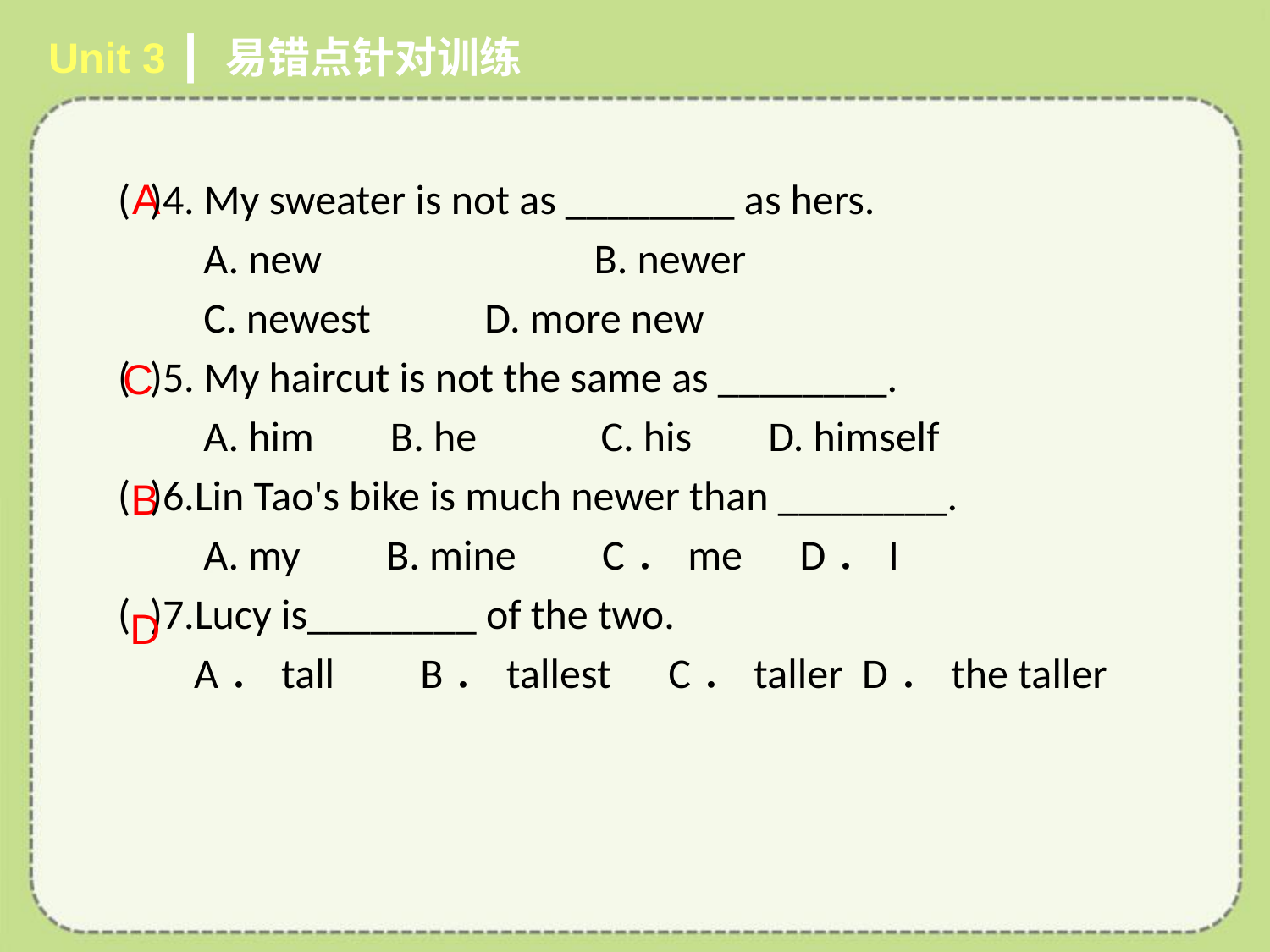

Unit 3 ┃ 易错点针对训练
# (  )4. My sweater is not as ________ as hers.
         A. new		     B. newer
         C. newest            D. more new
(  )5. My haircut is not the same as ________.
         A. him        B. he             C. his        D. himself
(  )6.Lin Tao's bike is much newer than ________.
         A. my         B. mine         C．me      D．I
(  )7.Lucy is________ of the two.
        A．tall         B．tallest      C．taller  D．the taller
A
C

B
D